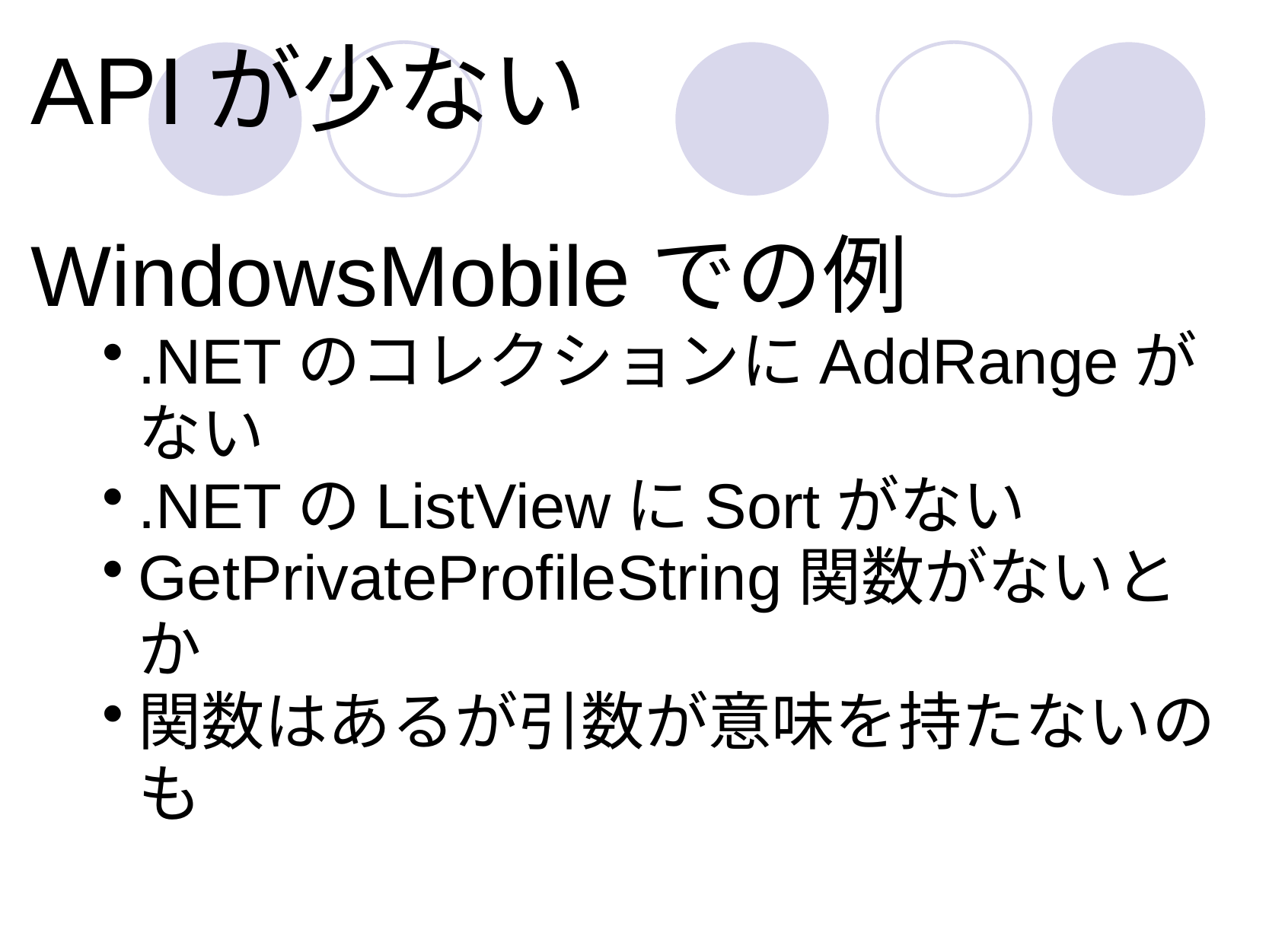

# APIが少ない
WindowsMobileでの例
.NETのコレクションにAddRangeがない
.NETのListViewにSortがない
GetPrivateProfileString関数がないとか
関数はあるが引数が意味を持たないのも